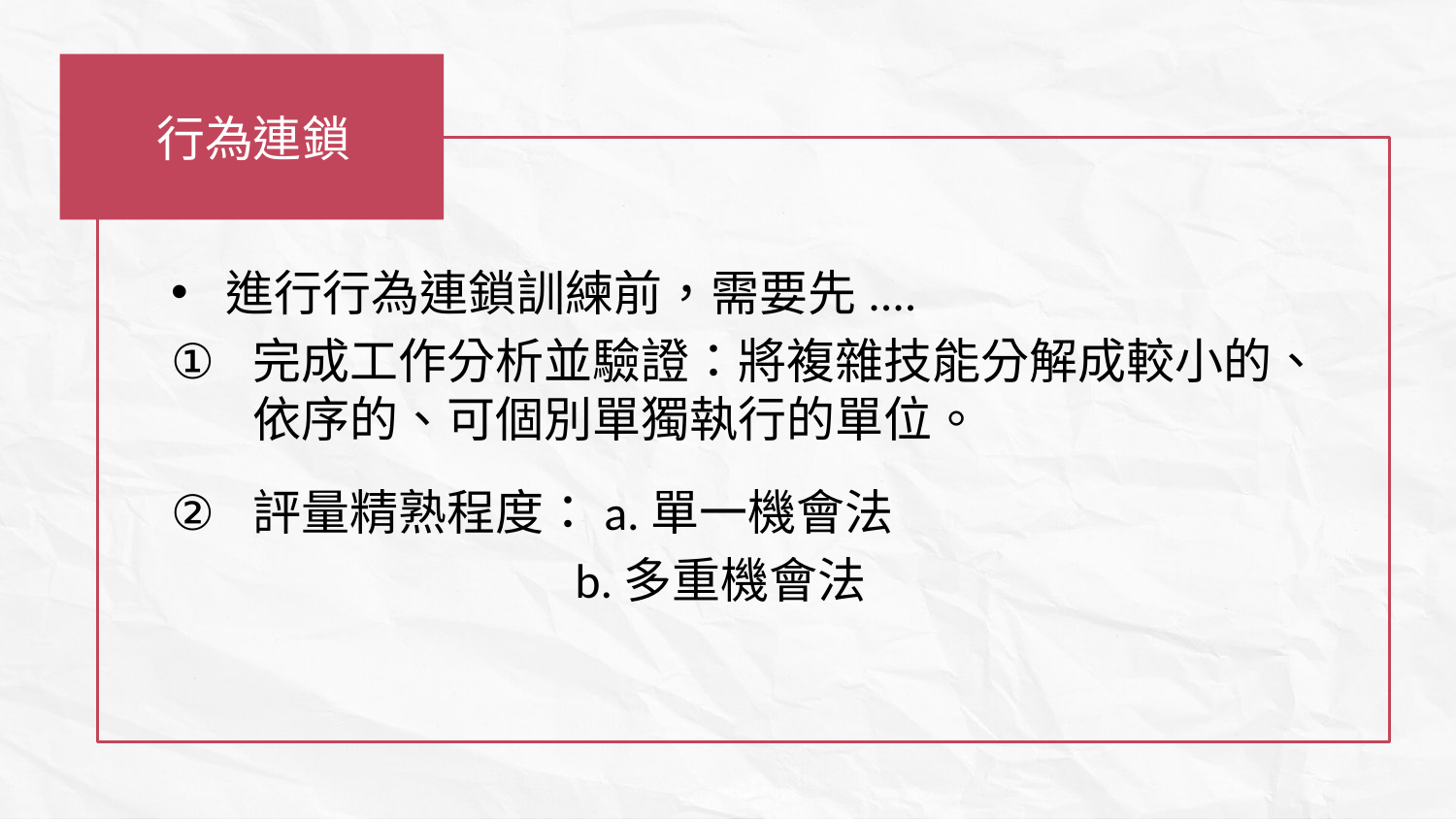

行為連鎖

進行行為連鎖訓練前，需要先....
完成工作分析並驗證：將複雜技能分解成較小的、依序的、可個別單獨執行的單位。

評量精熟程度：a.單一機會法
                                     b.多重機會法